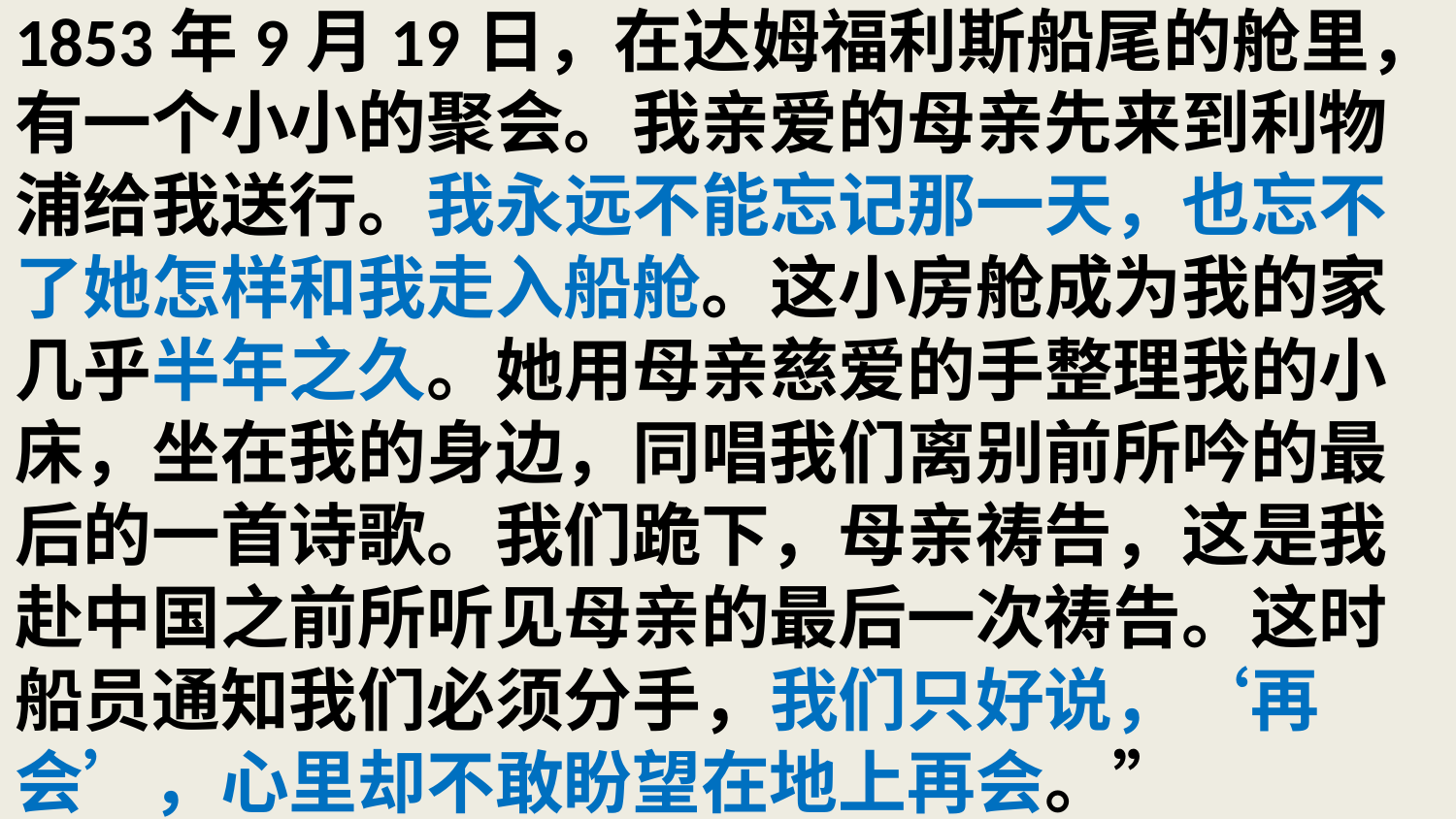

# 1853年9月19日，在达姆福利斯船尾的舱里，有一个小小的聚会。我亲爱的母亲先来到利物浦给我送行。我永远不能忘记那一天，也忘不了她怎样和我走入船舱。这小房舱成为我的家几乎半年之久。她用母亲慈爱的手整理我的小床，坐在我的身边，同唱我们离别前所吟的最后的一首诗歌。我们跪下，母亲祷告，这是我赴中国之前所听见母亲的最后一次祷告。这时船员通知我们必须分手，我们只好说，‘再会’，心里却不敢盼望在地上再会。”